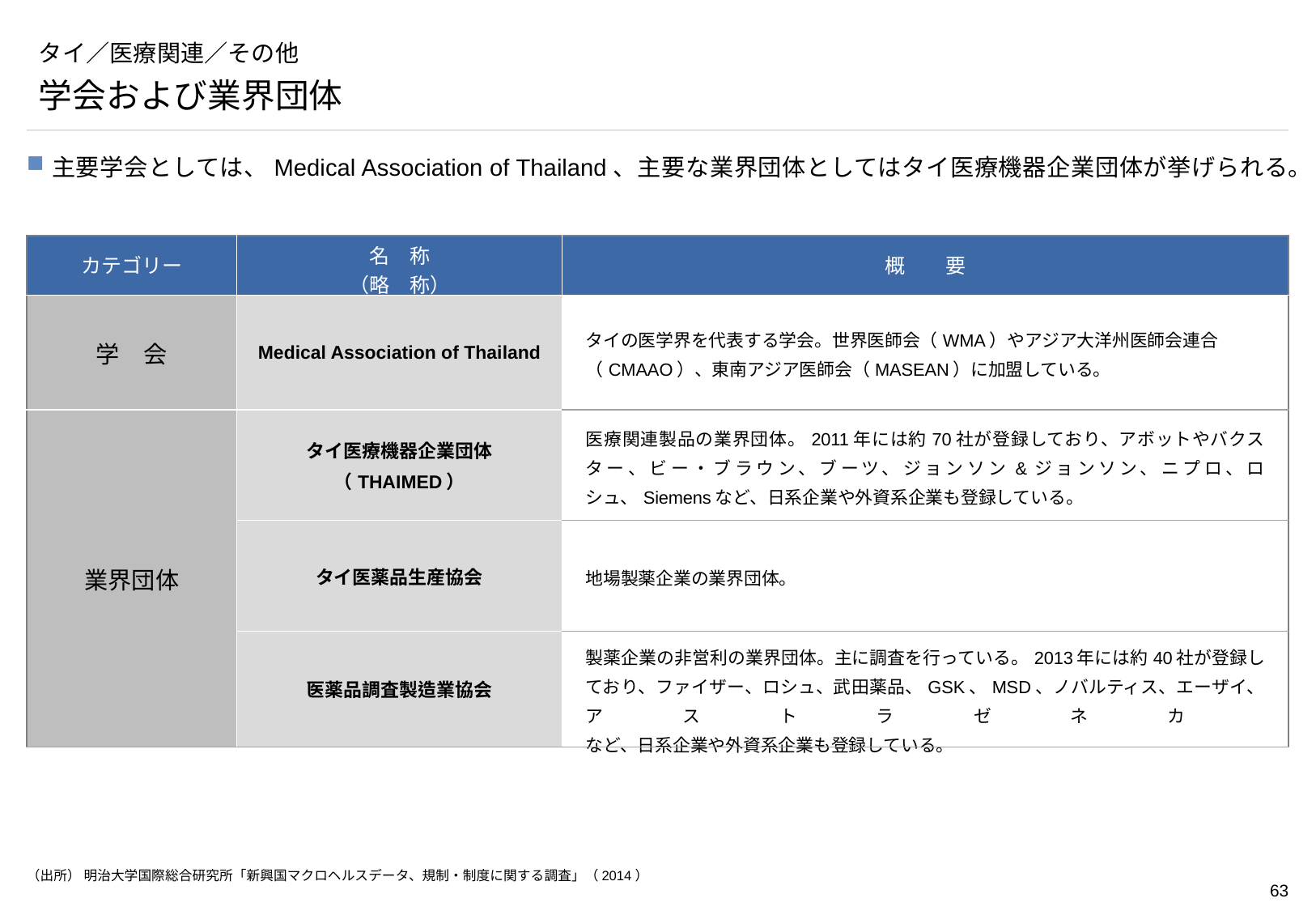

# タイ／医療関連／その他
学会および業界団体
主要学会としては、Medical Association of Thailand、主要な業界団体としてはタイ医療機器企業団体が挙げられる。
| カテゴリー | 名　称 （略　称） | 概　　要 |
| --- | --- | --- |
| 学　会 | Medical Association of Thailand | タイの医学界を代表する学会。世界医師会（WMA）やアジア大洋州医師会連合（CMAAO）、東南アジア医師会（MASEAN）に加盟している。 |
| 業界団体 | タイ医療機器企業団体 （THAIMED） | 医療関連製品の業界団体。2011年には約70社が登録しており、アボットやバクスター、ビー・ブラウン、ブーツ、ジョンソン&ジョンソン、ニプロ、ロシュ、Siemensなど、日系企業や外資系企業も登録している。 |
|  | タイ医薬品生産協会 | 地場製薬企業の業界団体。 |
|  | 医薬品調査製造業協会 | 製薬企業の非営利の業界団体。主に調査を行っている。2013年には約40社が登録しており、ファイザー、ロシュ、武田薬品、GSK、MSD、ノバルティス、エーザイ、アストラゼネカ など、日系企業や外資系企業も登録している。 |
（出所） 明治大学国際総合研究所「新興国マクロヘルスデータ、規制・制度に関する調査」（2014）